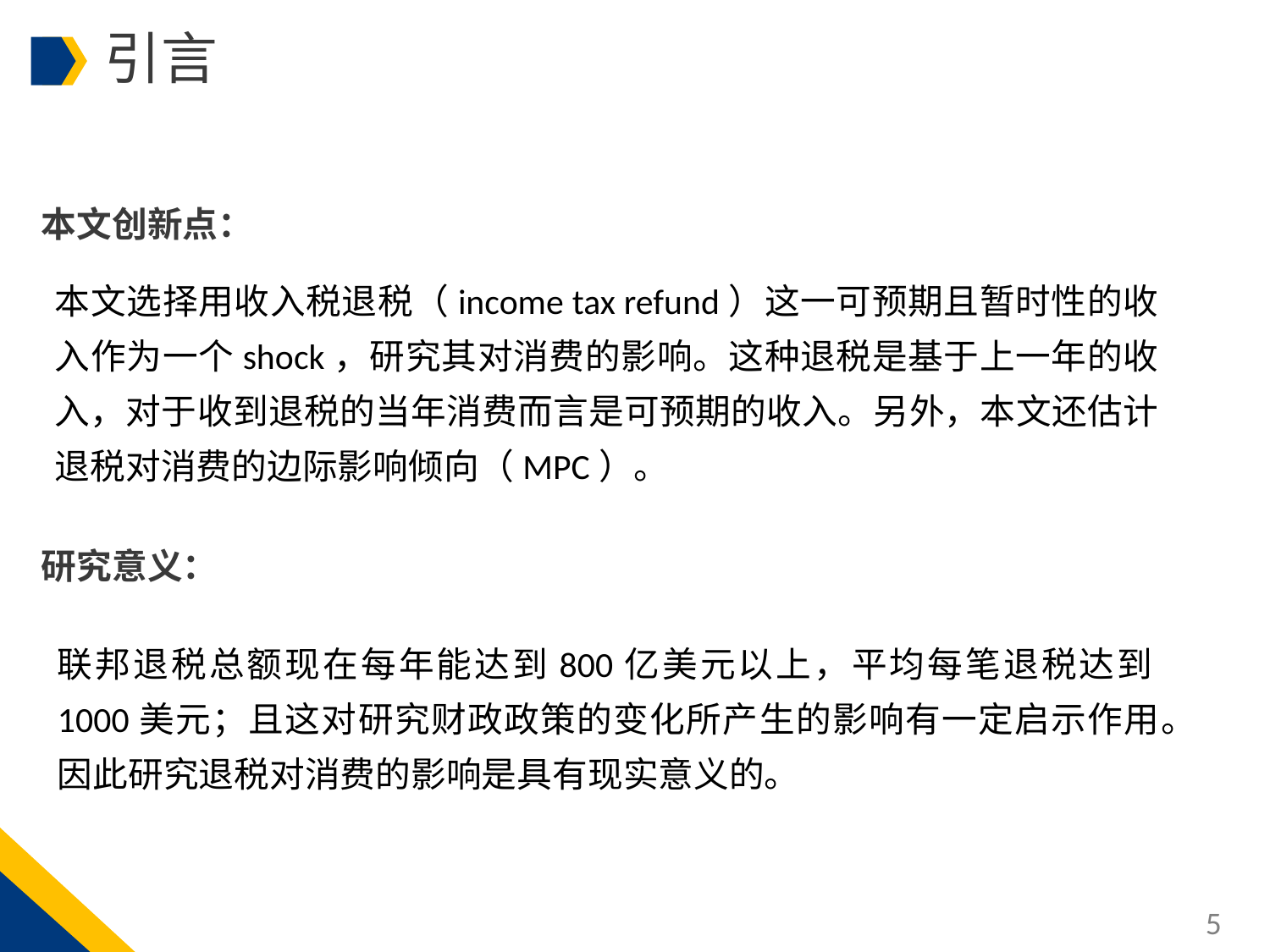

引言

本文创新点：
本文选择用收入税退税（income tax refund）这一可预期且暂时性的收入作为一个shock，研究其对消费的影响。这种退税是基于上一年的收入，对于收到退税的当年消费而言是可预期的收入。另外，本文还估计退税对消费的边际影响倾向（MPC）。
研究意义：
联邦退税总额现在每年能达到800亿美元以上，平均每笔退税达到1000美元；且这对研究财政政策的变化所产生的影响有一定启示作用。因此研究退税对消费的影响是具有现实意义的。